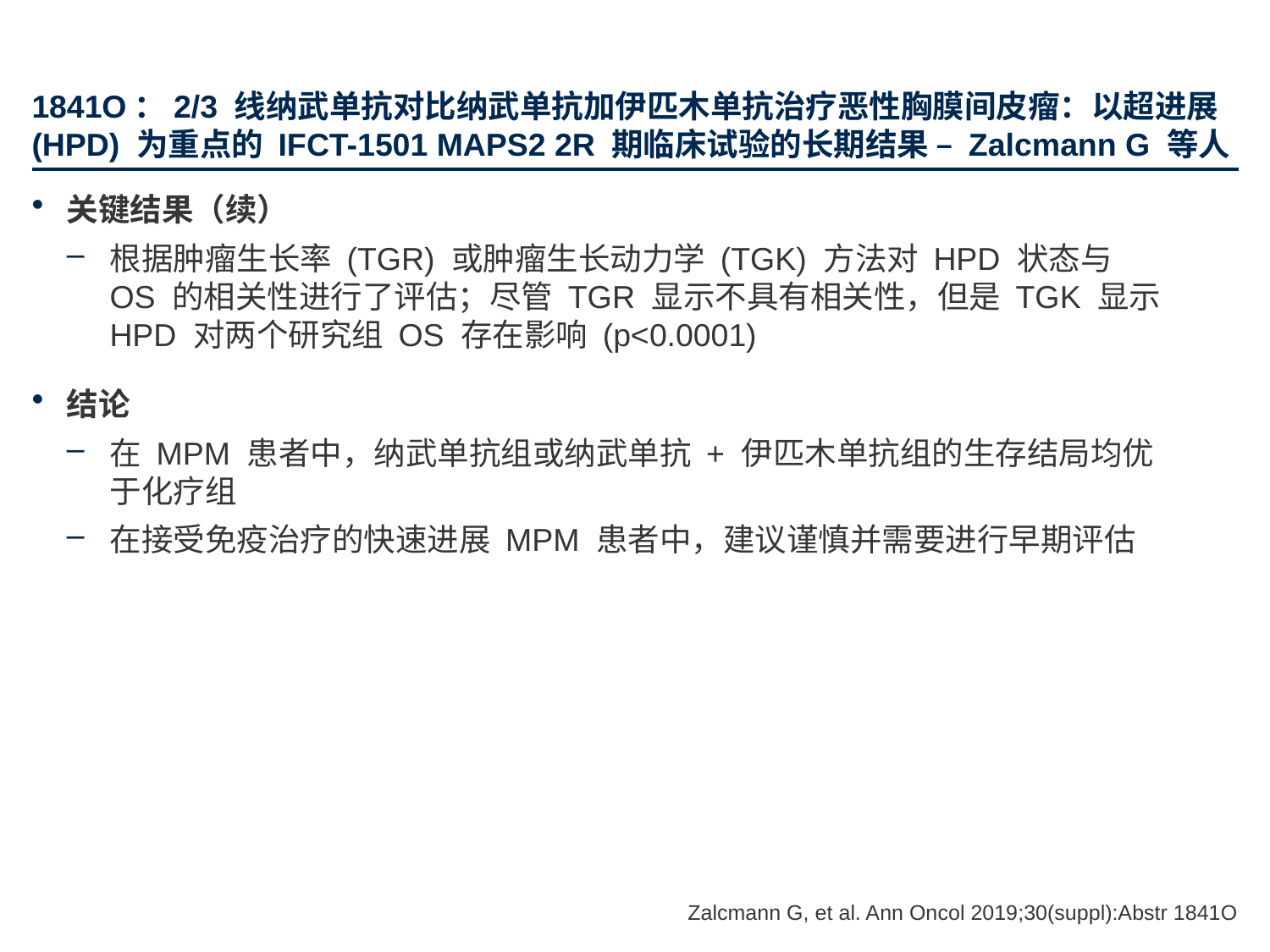

# 1841O：2/3 线纳武单抗对比纳武单抗加伊匹木单抗治疗恶性胸膜间皮瘤：以超进展 (HPD) 为重点的 IFCT-1501 MAPS2 2R 期临床试验的长期结果 – Zalcmann G 等人
关键结果（续）
根据肿瘤生长率 (TGR) 或肿瘤生长动力学 (TGK) 方法对 HPD 状态与 OS 的相关性进行了评估；尽管 TGR 显示不具有相关性，但是 TGK 显示 HPD 对两个研究组 OS 存在影响 (p<0.0001)
结论
在 MPM 患者中，纳武单抗组或纳武单抗 + 伊匹木单抗组的生存结局均优于化疗组
在接受免疫治疗的快速进展 MPM 患者中，建议谨慎并需要进行早期评估
Zalcmann G, et al. Ann Oncol 2019;30(suppl):Abstr 1841O